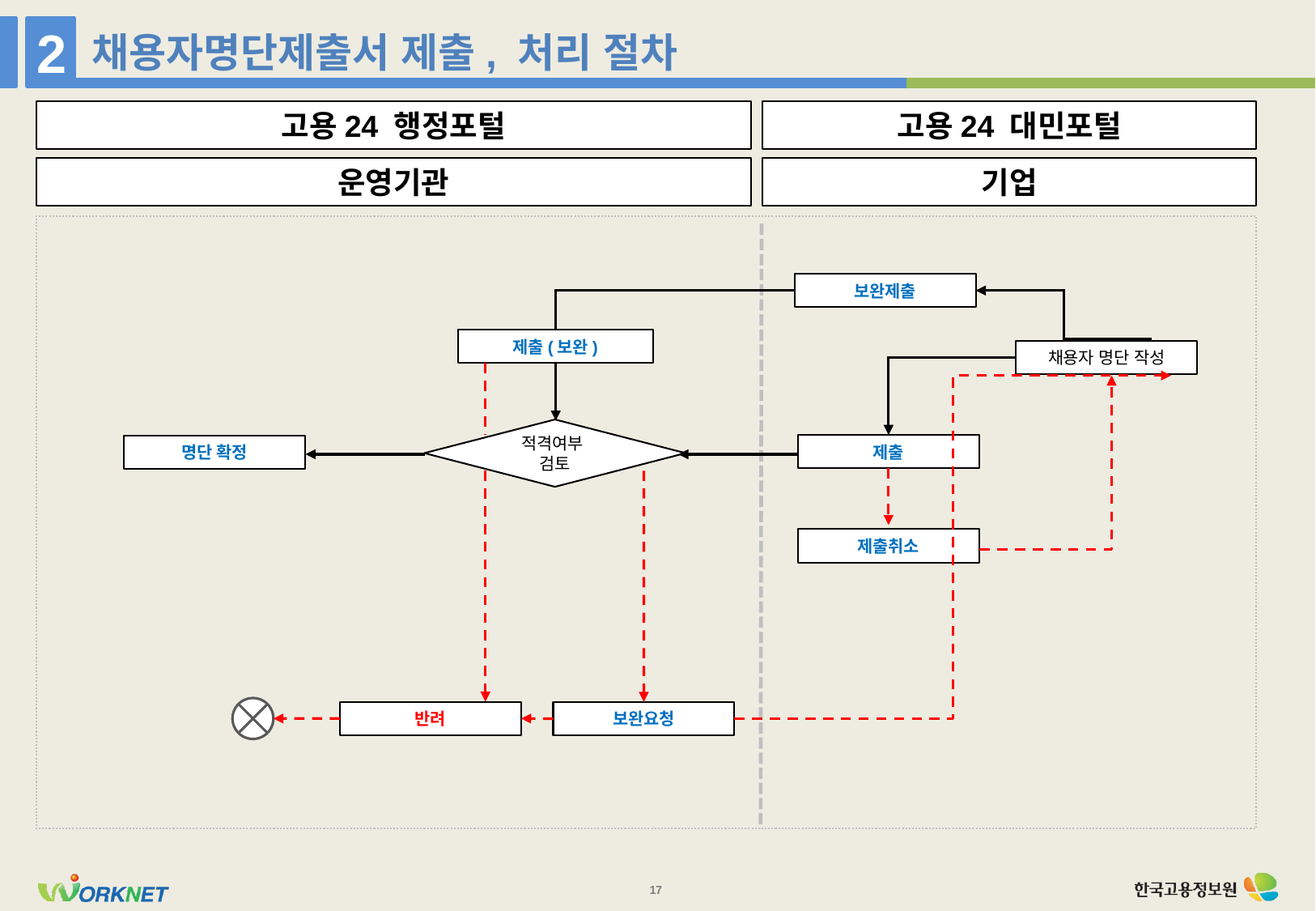

2
채용자명단제출서 제출, 처리 절차
고용24 행정포털
고용24 대민포털
운영기관
기업

보완제출
제출(보완)
채용자 명단 작성
적격여부
검토
제출
명단 확정
제출취소

반려
보완요청